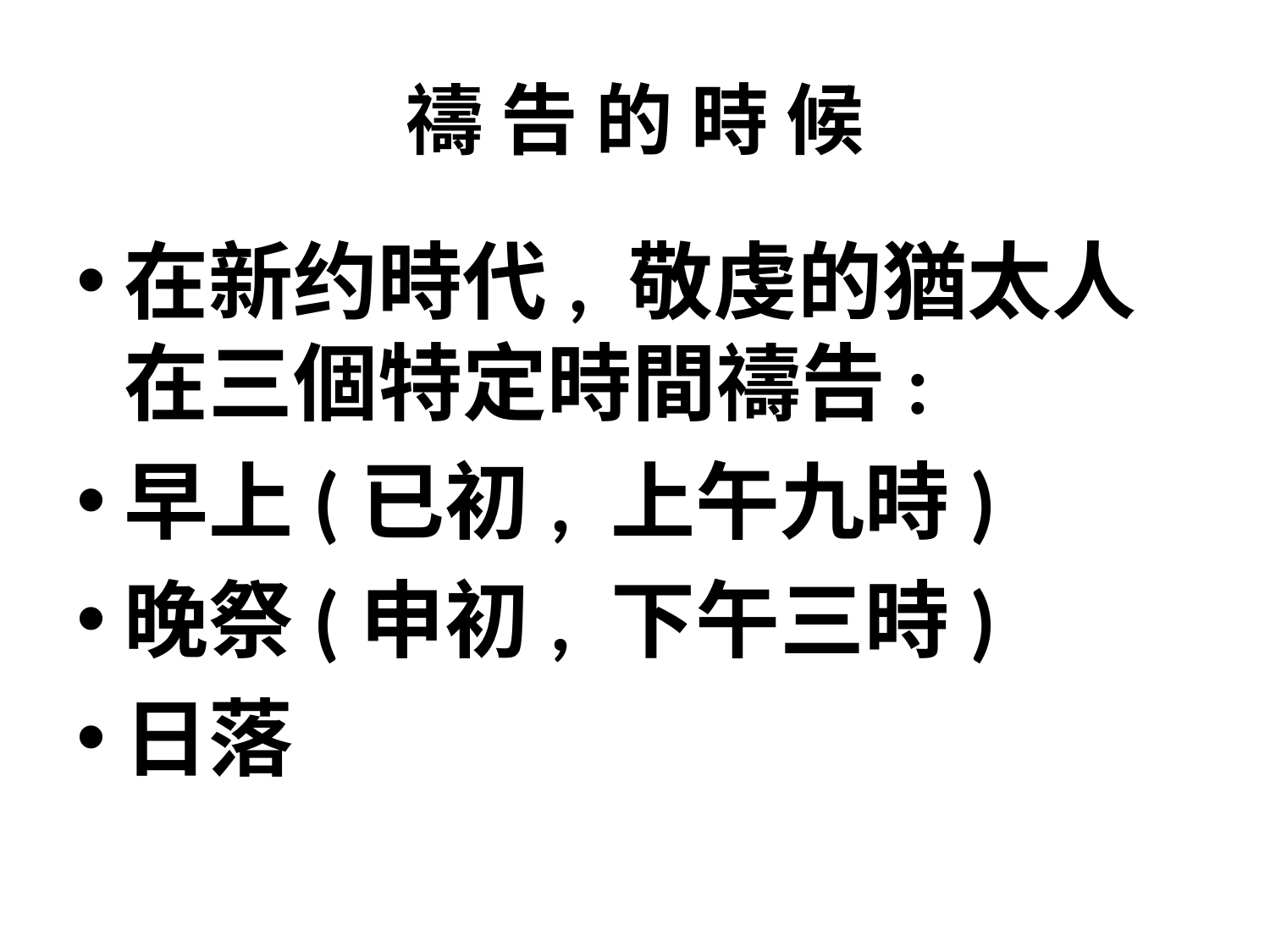

# 禱 告 的 時 候
在新约時代, 敬虔的猶太人在三個特定時間禱告:
早上(已初, 上午九時)
晚祭(申初, 下午三時)
日落